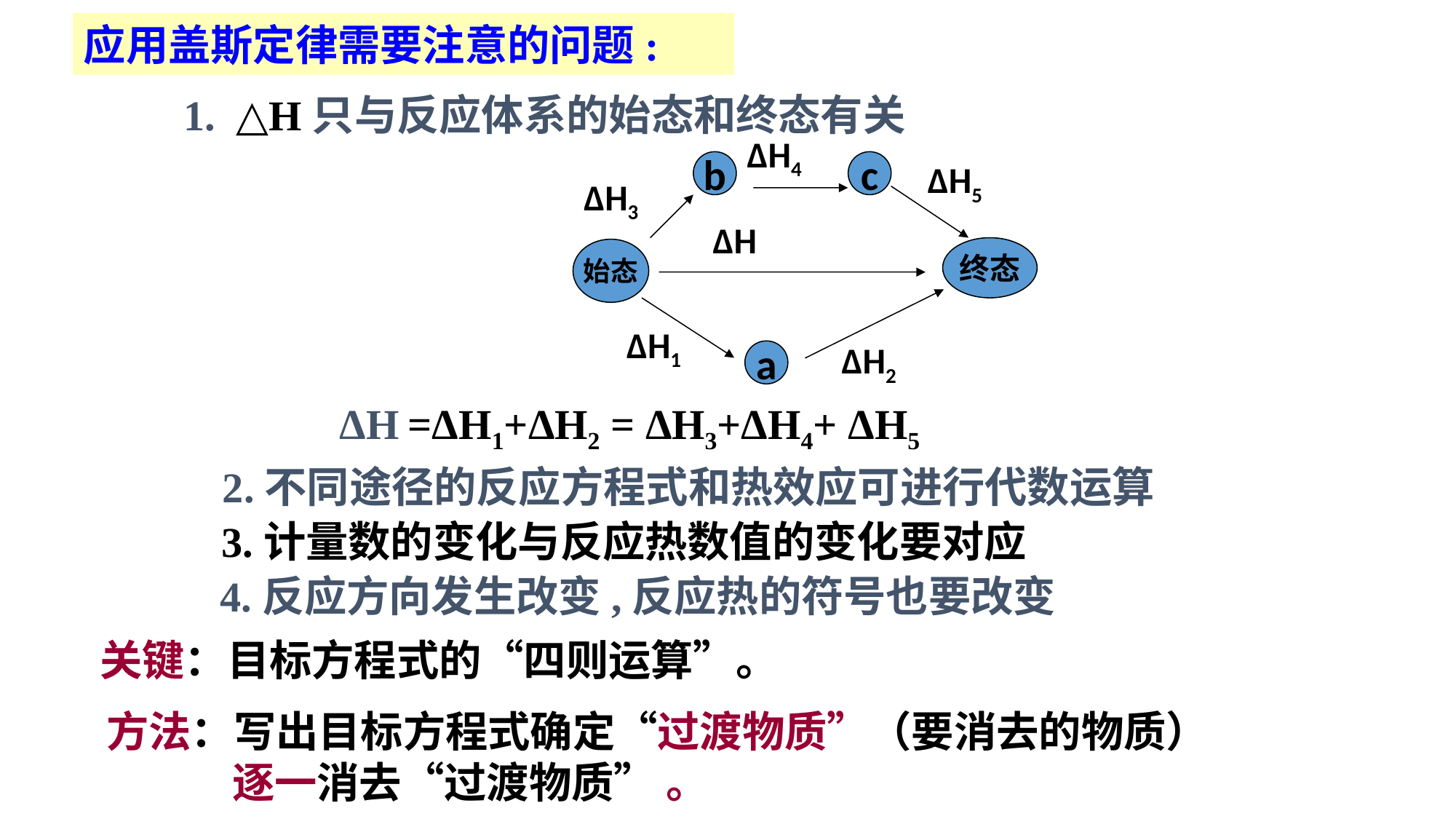

应用盖斯定律需要注意的问题:
1.  △H只与反应体系的始态和终态有关
ΔH4
b
c
ΔH5
ΔH3

ΔH
终态

ΔH2
a

始态
ΔH1
 ΔH =ΔH1+ΔH2 = ΔH3+ΔH4+ ΔH5
2.不同途径的反应方程式和热效应可进行代数运算
3.计量数的变化与反应热数值的变化要对应
4.反应方向发生改变,反应热的符号也要改变
关键：目标方程式的“四则运算”。
方法：写出目标方程式确定“过渡物质”（要消去的物质）
            逐一消去“过渡物质” 。